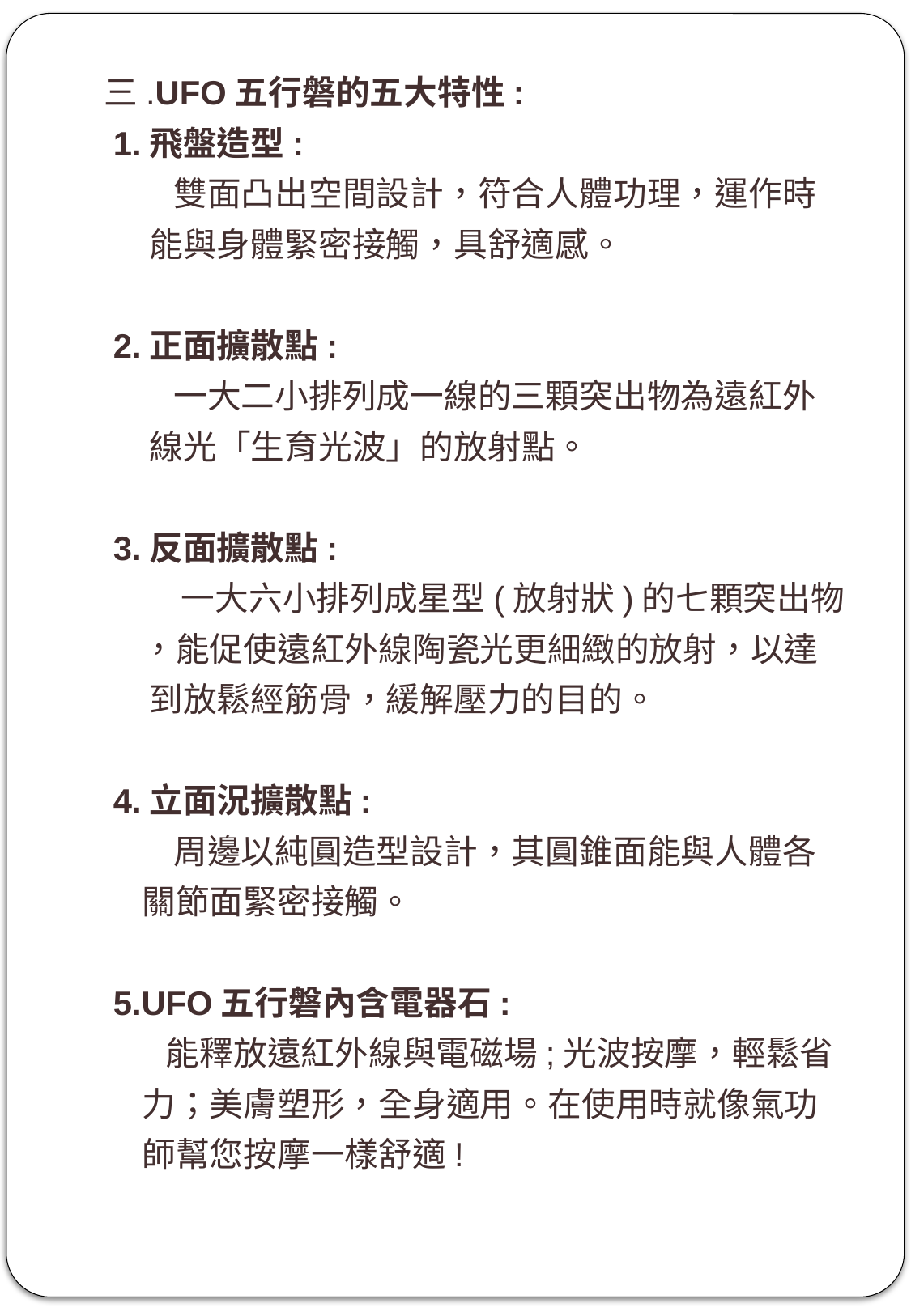

三.UFO五行磐的五大特性:
 1.飛盤造型:
        雙面凸出空間設計，符合人體功理，運作時
     能與身體緊密接觸，具舒適感。

 2.正面擴散點:
        一大二小排列成一線的三顆突出物為遠紅外
     線光「生育光波」的放射點。

 3.反面擴散點:
         一大六小排列成星型(放射狀)的七顆突出物
    ，能促使遠紅外線陶瓷光更細緻的放射，以達
     到放鬆經筋骨，緩解壓力的目的。

 4.立面況擴散點:
        周邊以純圓造型設計，其圓錐面能與人體各
    關節面緊密接觸。

 5.UFO五行磐內含電器石:
       能釋放遠紅外線與電磁場;光波按摩，輕鬆省
    力；美膚塑形，全身適用。在使用時就像氣功
    師幫您按摩一樣舒適!